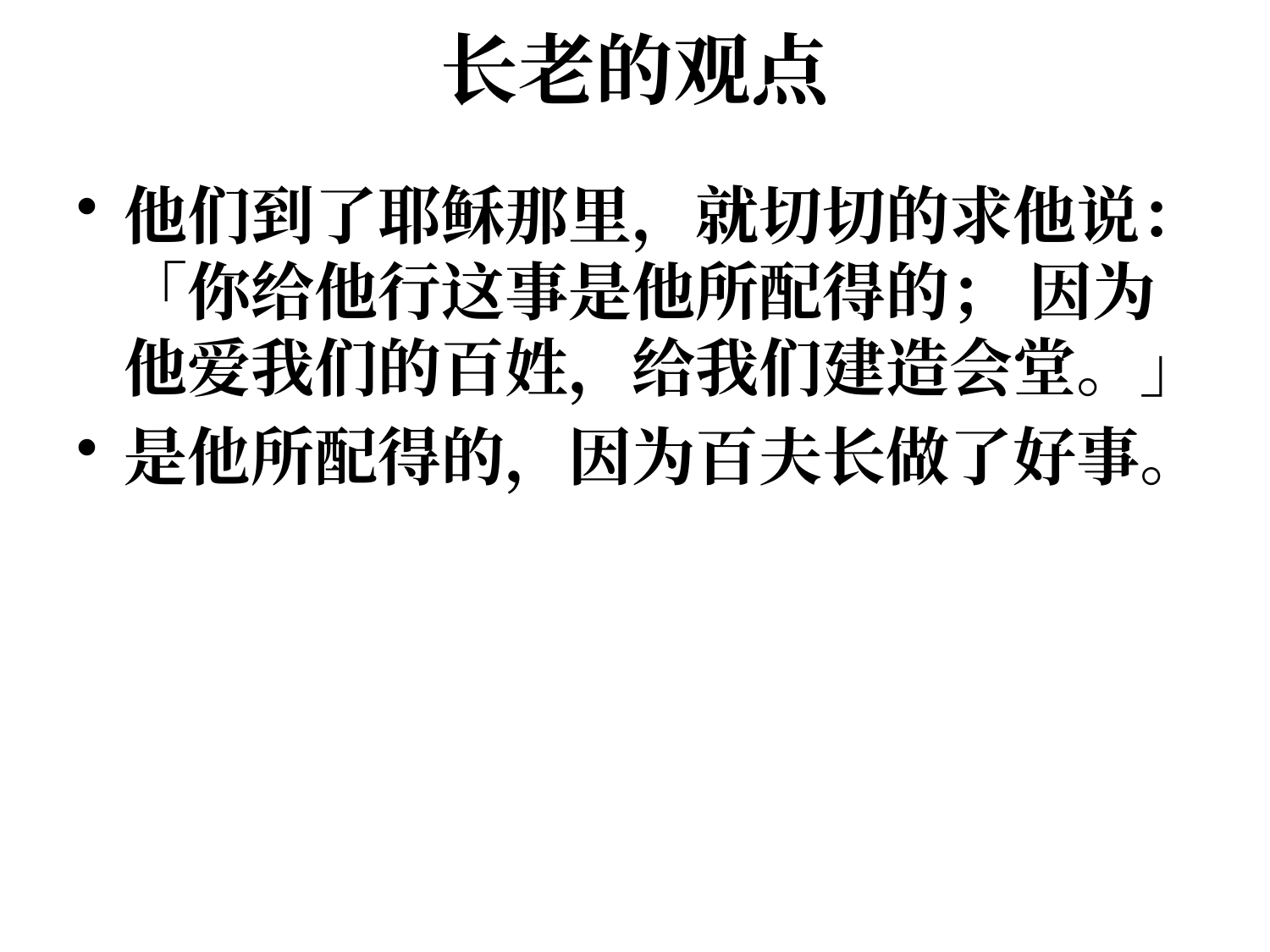

# 长老的观点
他们到了耶稣那里，就切切的求他说：「你给他行这事是他所配得的； 因为他爱我们的百姓，给我们建造会堂。」
是他所配得的，因为百夫长做了好事。